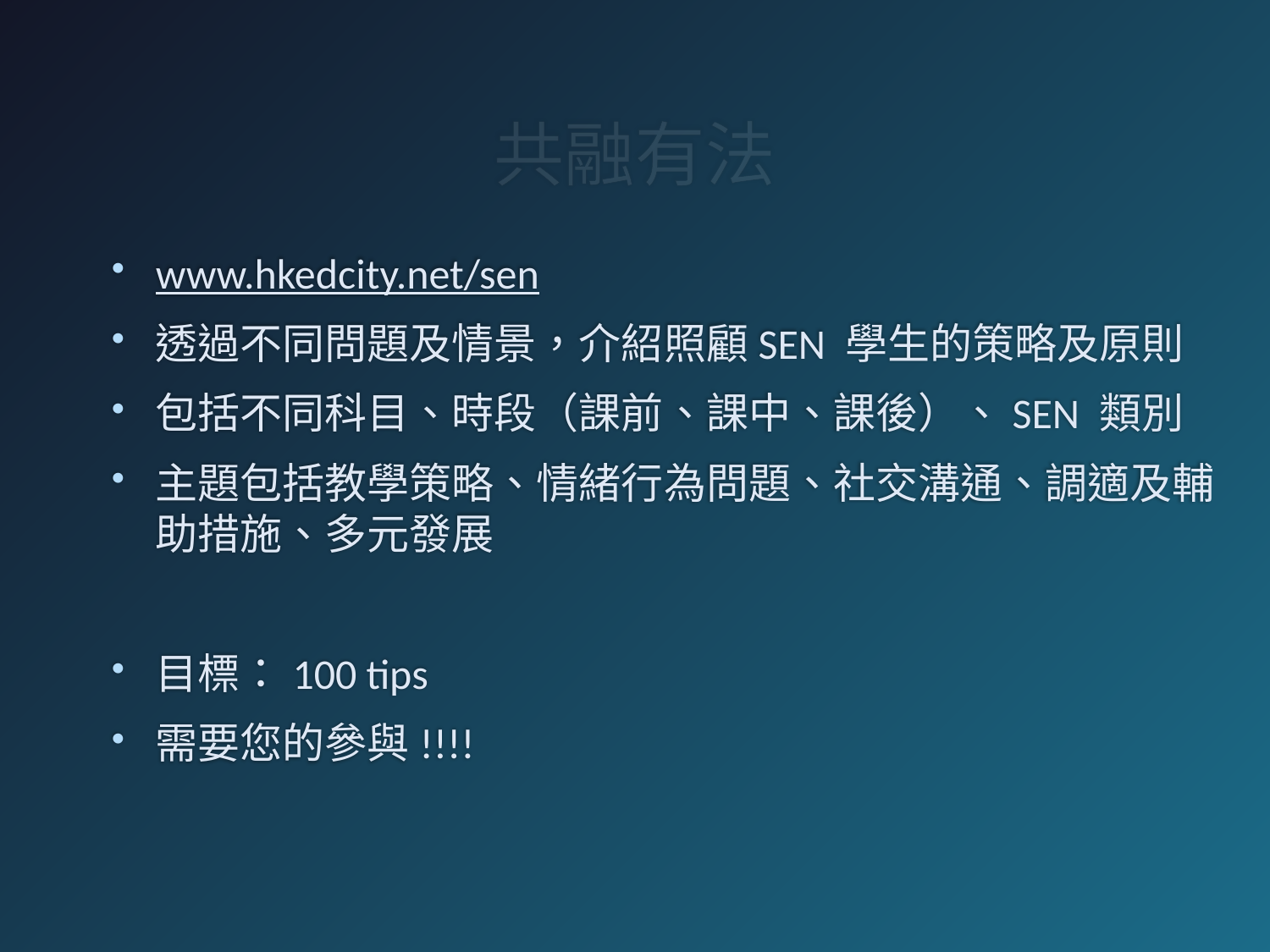

# 共融有法
www.hkedcity.net/sen
透過不同問題及情景，介紹照顧SEN 學生的策略及原則
包括不同科目、時段（課前、課中、課後）、SEN 類別
主題包括教學策略、情緒行為問題、社交溝通、調適及輔助措施、多元發展

目標：100 tips
需要您的參與!!!!